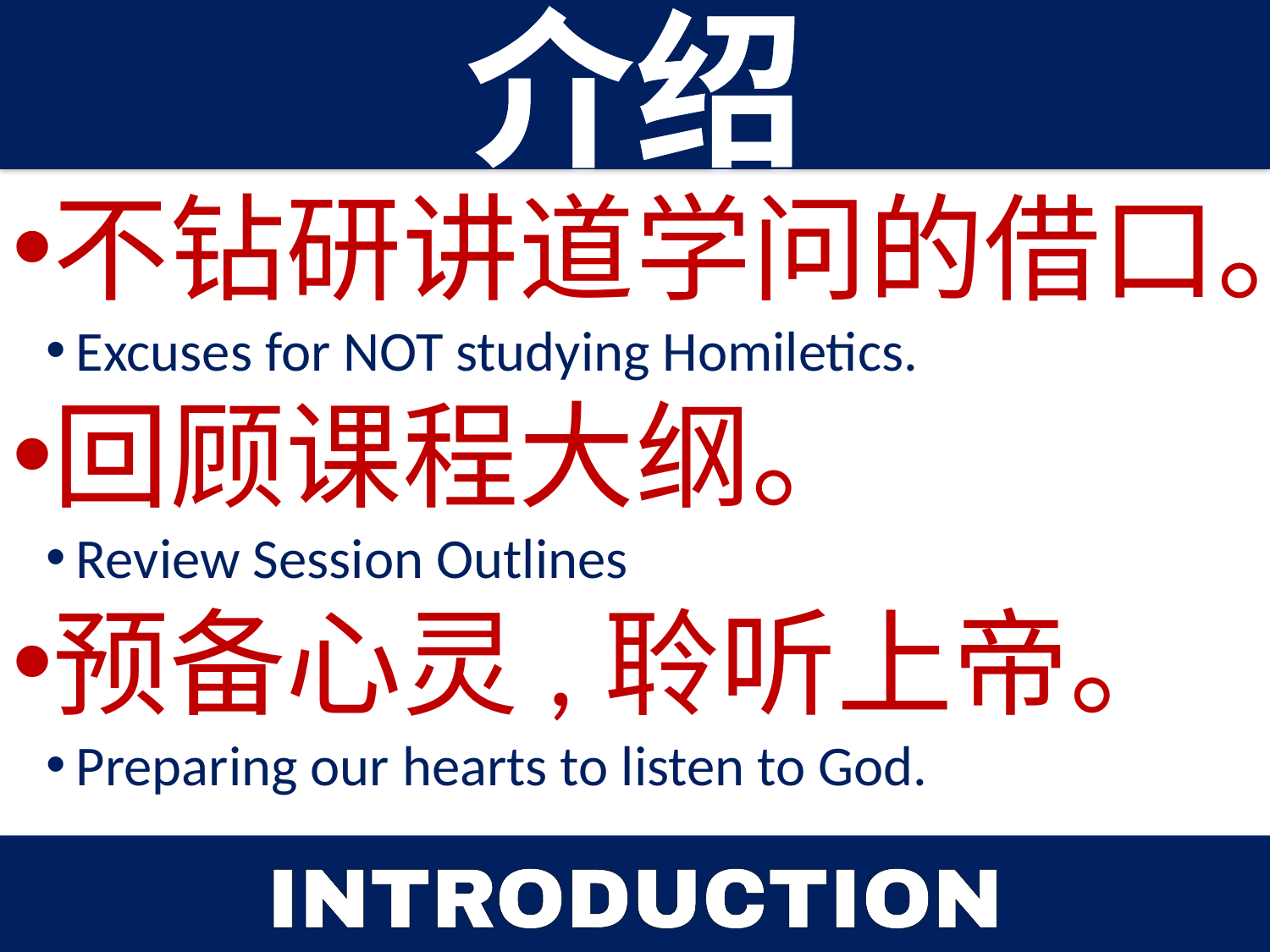

# 介绍
不钻研讲道学问的借口。
Excuses for NOT studying Homiletics.
回顾课程大纲。
Review Session Outlines
预备心灵,聆听上帝。
Preparing our hearts to listen to God.
INTRODUCTION